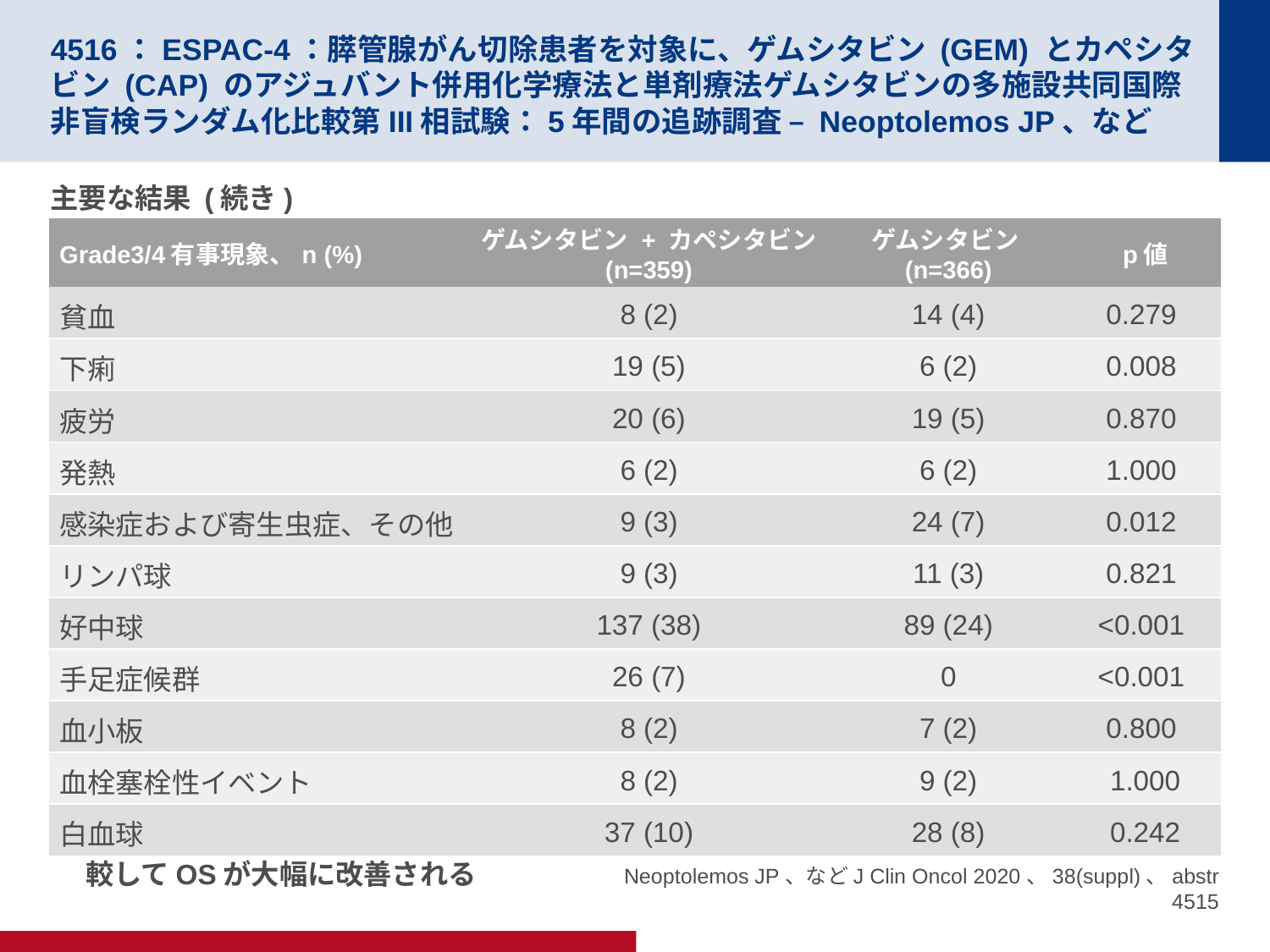

# 4516：ESPAC-4：膵管腺がん切除患者を対象に、ゲムシタビン (GEM) とカペシタビン (CAP) のアジュバント併用化学療法と単剤療法ゲムシタビンの多施設共同国際非盲検ランダム化比較第III相試験：5年間の追跡調査 – Neoptolemos JP、など
主要な結果 (続き)
結論
膵管腺がん患者の場合、ゲムシタビン + カペシタビンはゲムシタビン単剤と比較して比較してOSが大幅に改善される
| Grade3/4有事現象、n (%) | ゲムシタビン + カペシタビン (n=359) | ゲムシタビン (n=366) | p値 |
| --- | --- | --- | --- |
| 貧血 | 8 (2) | 14 (4) | 0.279 |
| 下痢 | 19 (5) | 6 (2) | 0.008 |
| 疲労 | 20 (6) | 19 (5) | 0.870 |
| 発熱 | 6 (2) | 6 (2) | 1.000 |
| 感染症および寄生虫症、その他 | 9 (3) | 24 (7) | 0.012 |
| リンパ球 | 9 (3) | 11 (3) | 0.821 |
| 好中球 | 137 (38) | 89 (24) | <0.001 |
| 手足症候群 | 26 (7) | 0 | <0.001 |
| 血小板 | 8 (2) | 7 (2) | 0.800 |
| 血栓塞栓性イベント | 8 (2) | 9 (2) | 1.000 |
| 白血球 | 37 (10) | 28 (8) | 0.242 |
Neoptolemos JP、などJ Clin Oncol 2020、38(suppl)、abstr 4515